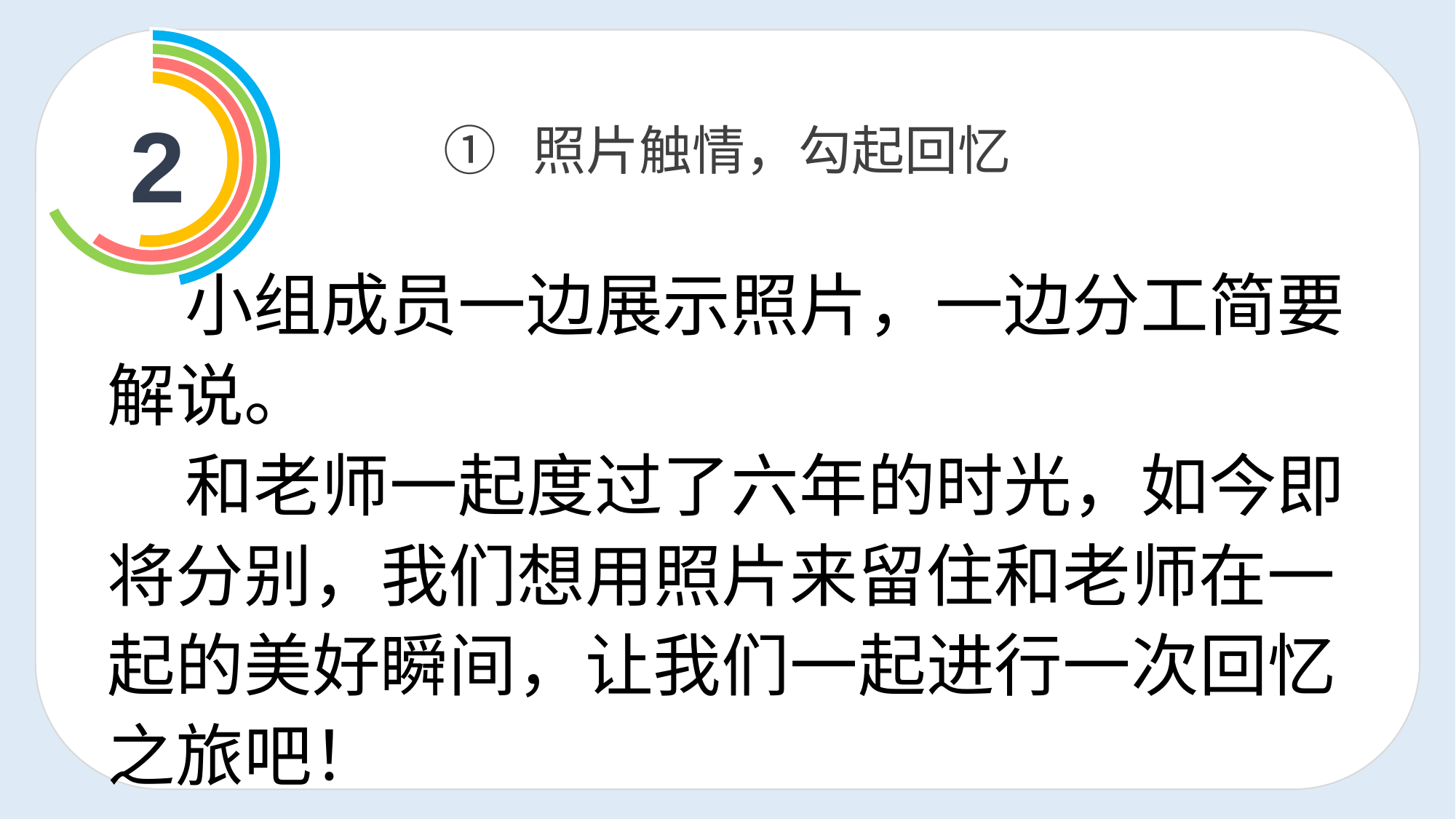

2

①  照片触情，勾起回忆
    小组成员一边展示照片，一边分工简要解说。
    和老师一起度过了六年的时光，如今即将分别，我们想用照片来留住和老师在一起的美好瞬间，让我们一起进行一次回忆之旅吧！